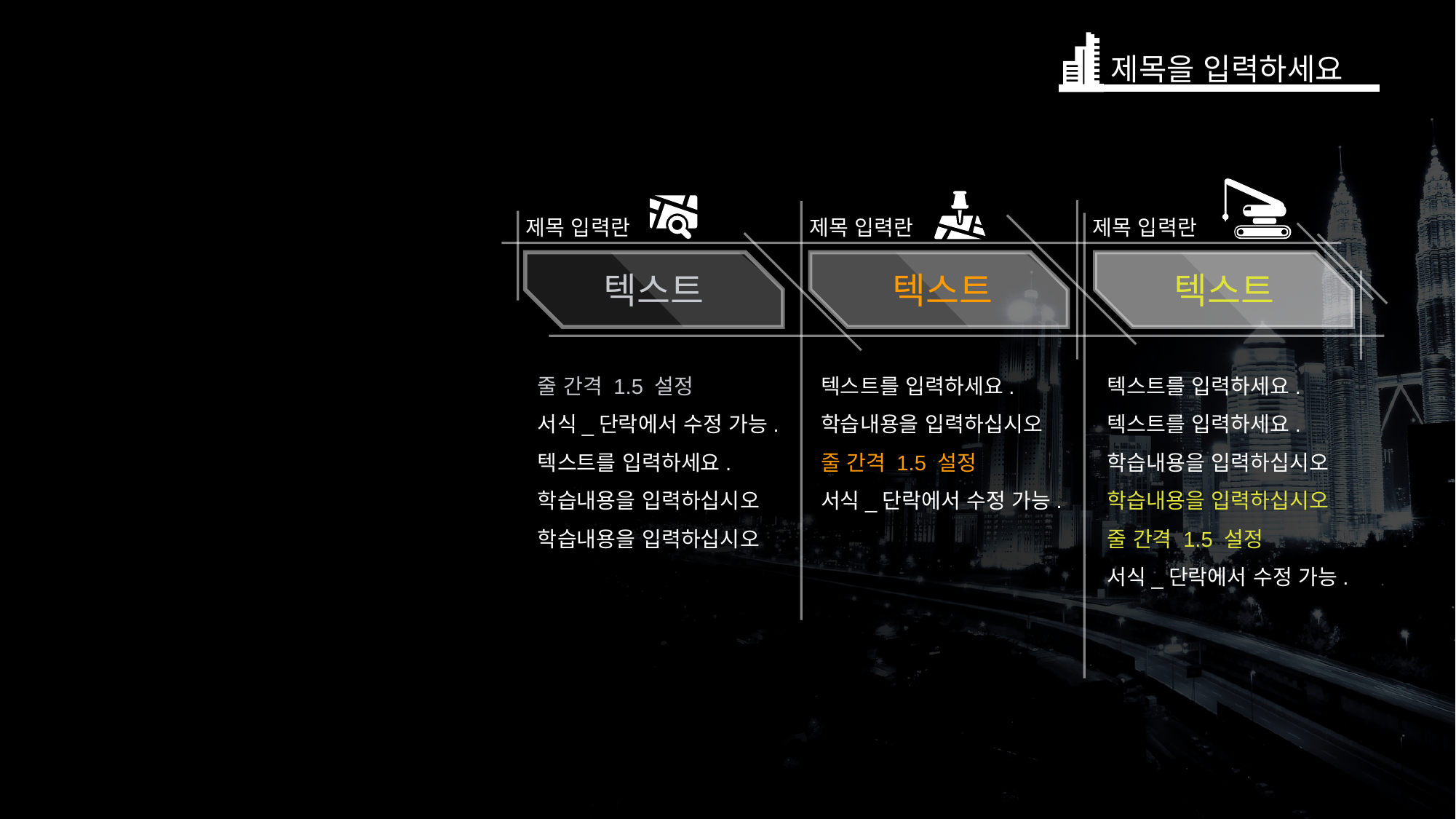

제목을 입력하세요

제목 입력란

제목 입력란

제목 입력란

텍스트
텍스트
텍스트
줄 간격 1.5 설정
서식_단락에서 수정 가능.
텍스트를 입력하세요.
학습내용을 입력하십시오
학습내용을 입력하십시오
텍스트를 입력하세요.
학습내용을 입력하십시오
줄 간격 1.5 설정
서식_단락에서 수정 가능.
텍스트를 입력하세요.
텍스트를 입력하세요.
학습내용을 입력하십시오
학습내용을 입력하십시오
줄 간격 1.5 설정
서식_단락에서 수정 가능.